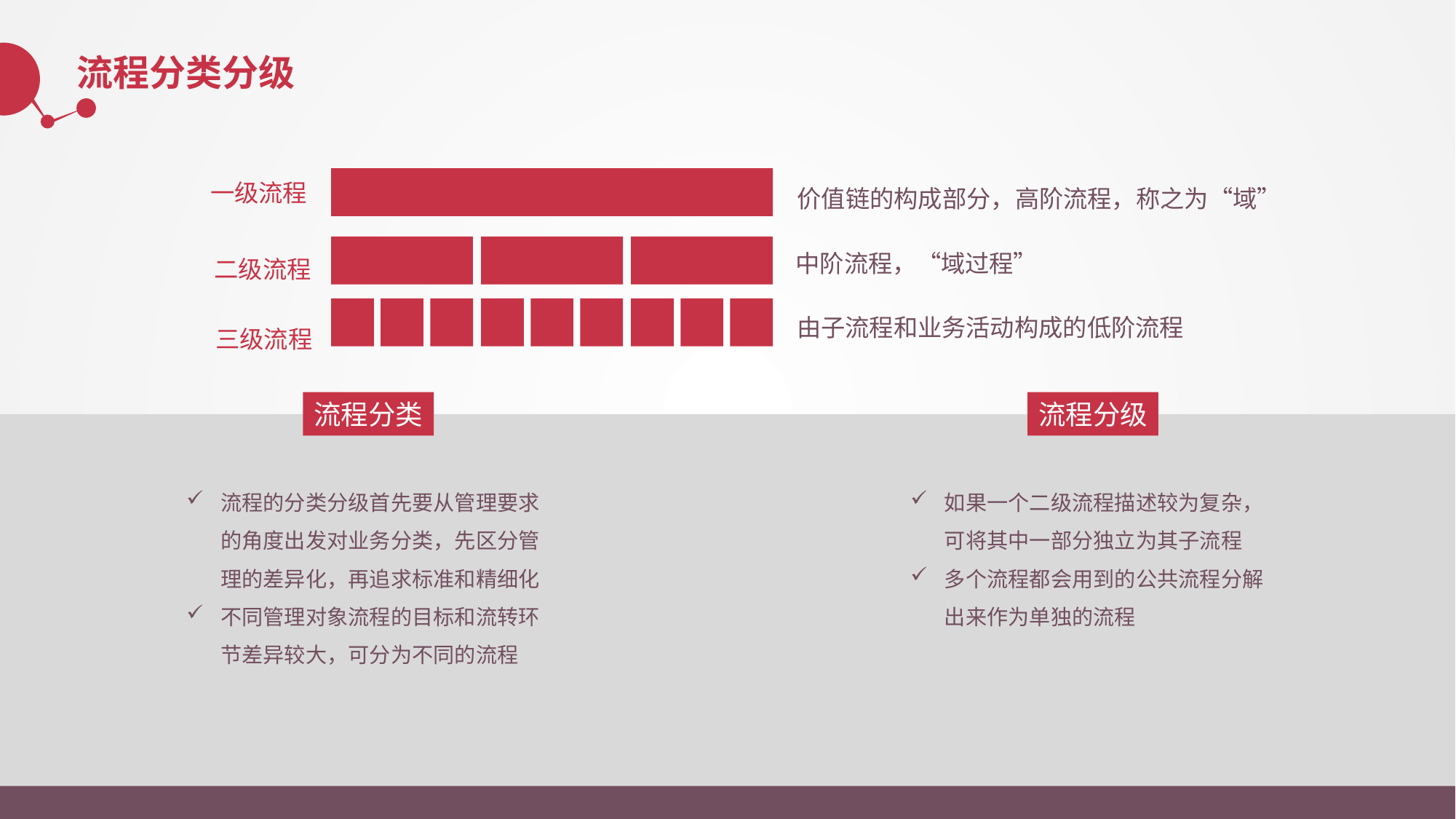

流程分类分级

一级流程
价值链的构成部分，高阶流程，称之为“域”

中阶流程，“域过程”
二级流程

由子流程和业务活动构成的低阶流程

三级流程
流程分类
流程分级

流程的分类分级首先要从管理要求的角度出发对业务分类，先区分管理的差异化，再追求标准和精细化
不同管理对象流程的目标和流转环节差异较大，可分为不同的流程
如果一个二级流程描述较为复杂，可将其中一部分独立为其子流程
多个流程都会用到的公共流程分解出来作为单独的流程